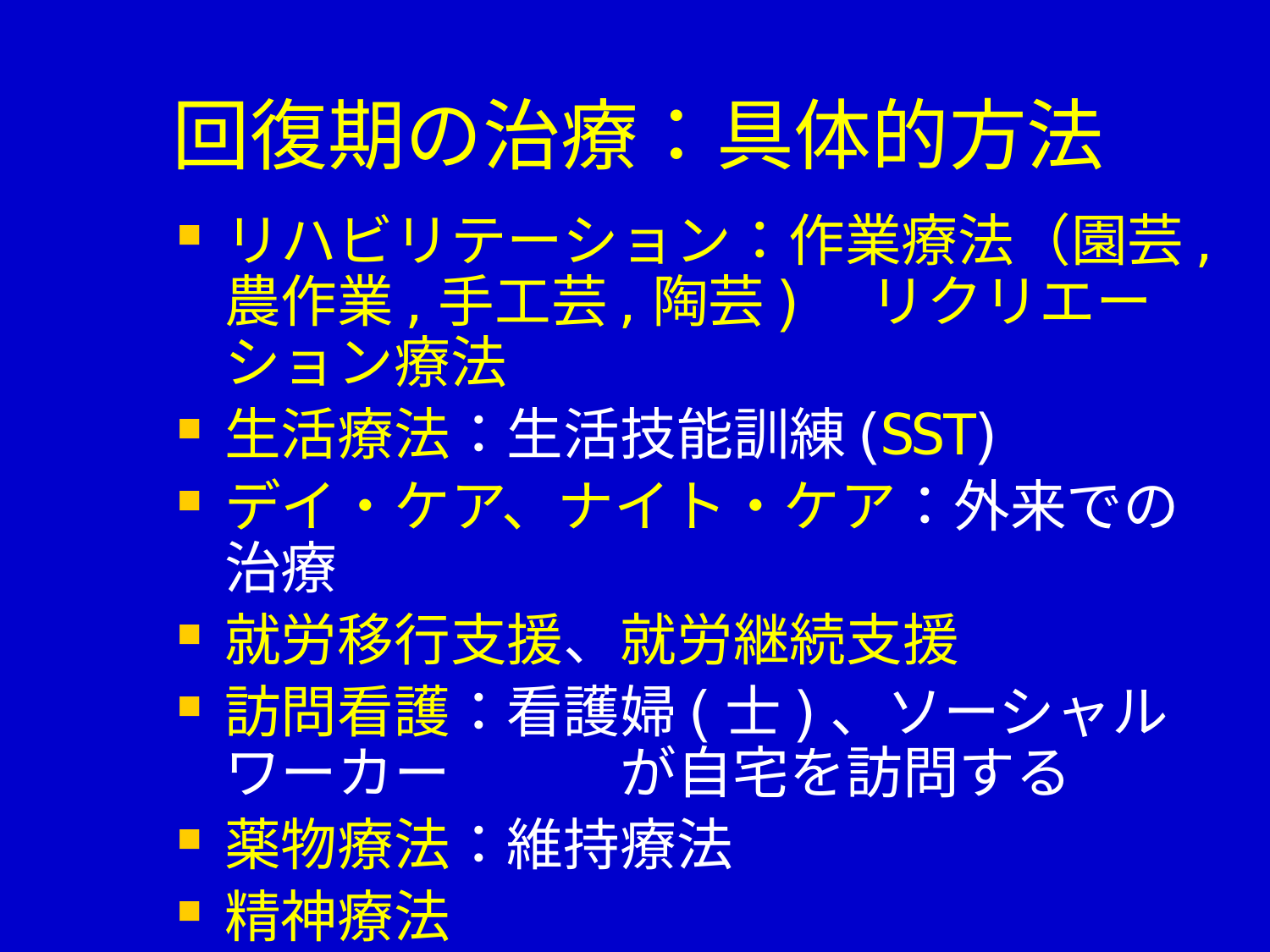

# 回復期の治療：具体的方法
リハビリテーション：作業療法（園芸,農作業,手工芸,陶芸)　リクリエーション療法
生活療法：生活技能訓練(SST)
デイ・ケア、ナイト・ケア：外来での治療
就労移行支援、就労継続支援
訪問看護：看護婦(士)、ソーシャルワーカー　　　が自宅を訪問する
薬物療法：維持療法
精神療法